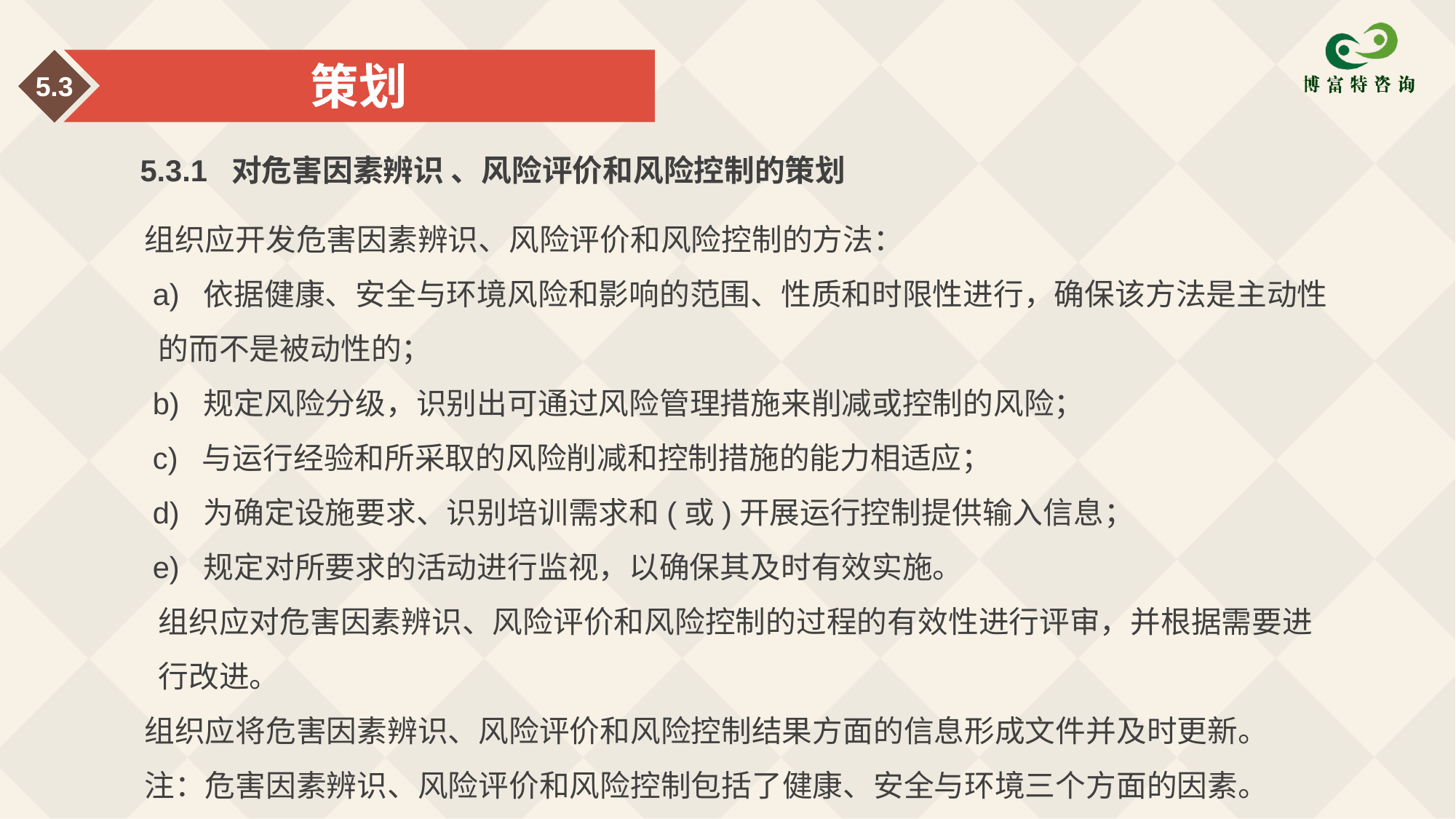

策划
5.3
5.3.1  对危害因素辨识 、风险评价和风险控制的策划
组织应开发危害因素辨识、风险评价和风险控制的方法：
 a)  依据健康、安全与环境风险和影响的范围、性质和时限性进行，确保该方法是主动性
 的而不是被动性的；
 b)  规定风险分级，识别出可通过风险管理措施来削减或控制的风险；
 c)  与运行经验和所采取的风险削减和控制措施的能力相适应；
 d)  为确定设施要求、识别培训需求和(或)开展运行控制提供输入信息；
 e)  规定对所要求的活动进行监视，以确保其及时有效实施。
 组织应对危害因素辨识、风险评价和风险控制的过程的有效性进行评审，并根据需要进
 行改进。
组织应将危害因素辨识、风险评价和风险控制结果方面的信息形成文件并及时更新。
注：危害因素辨识、风险评价和风险控制包括了健康、安全与环境三个方面的因素。